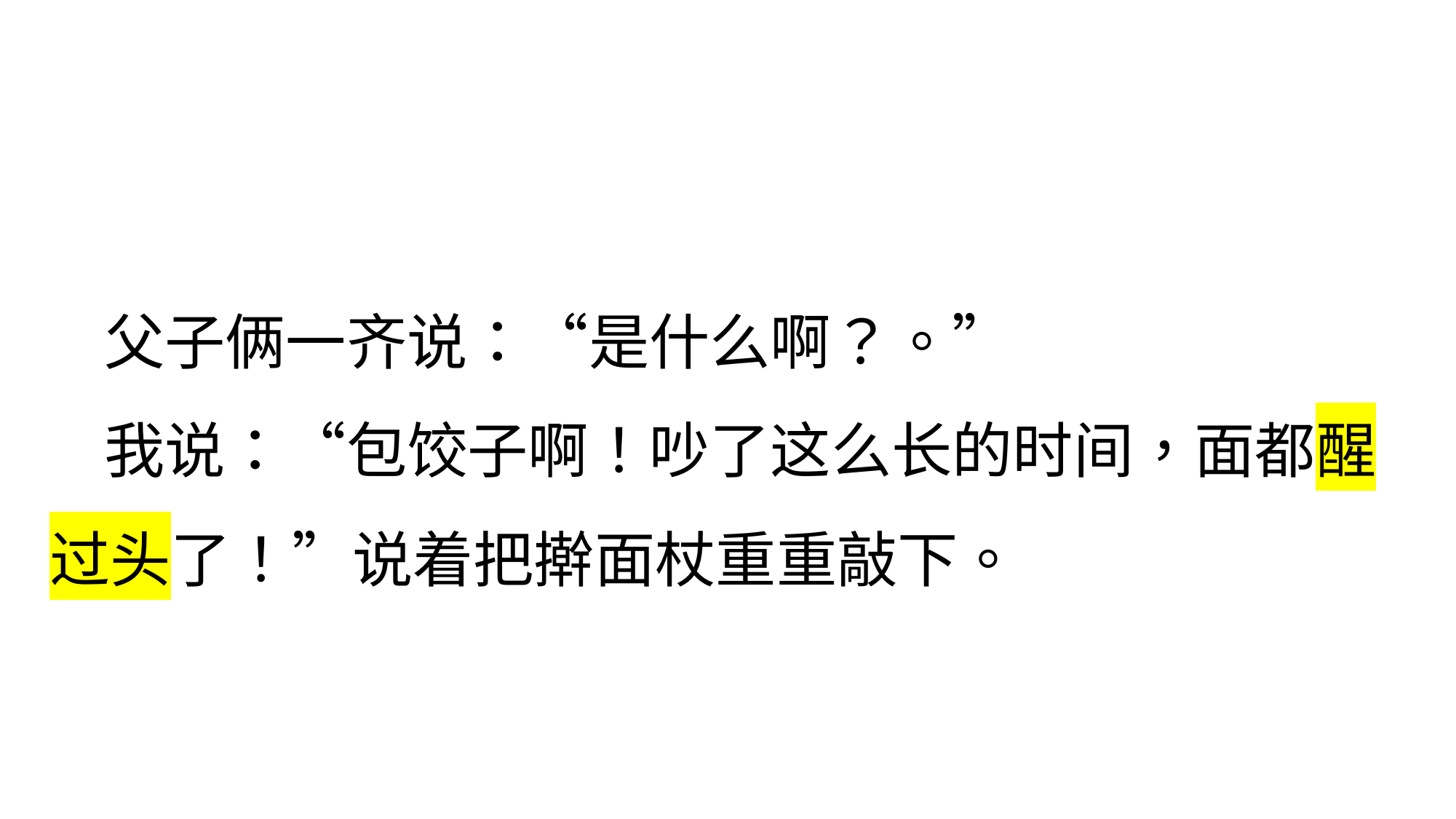

父子俩一齐说：“是什么啊？。”
我说：“包饺子啊！吵了这么长的时间，面都醒过头了！”说着把擀面杖重重敲下。